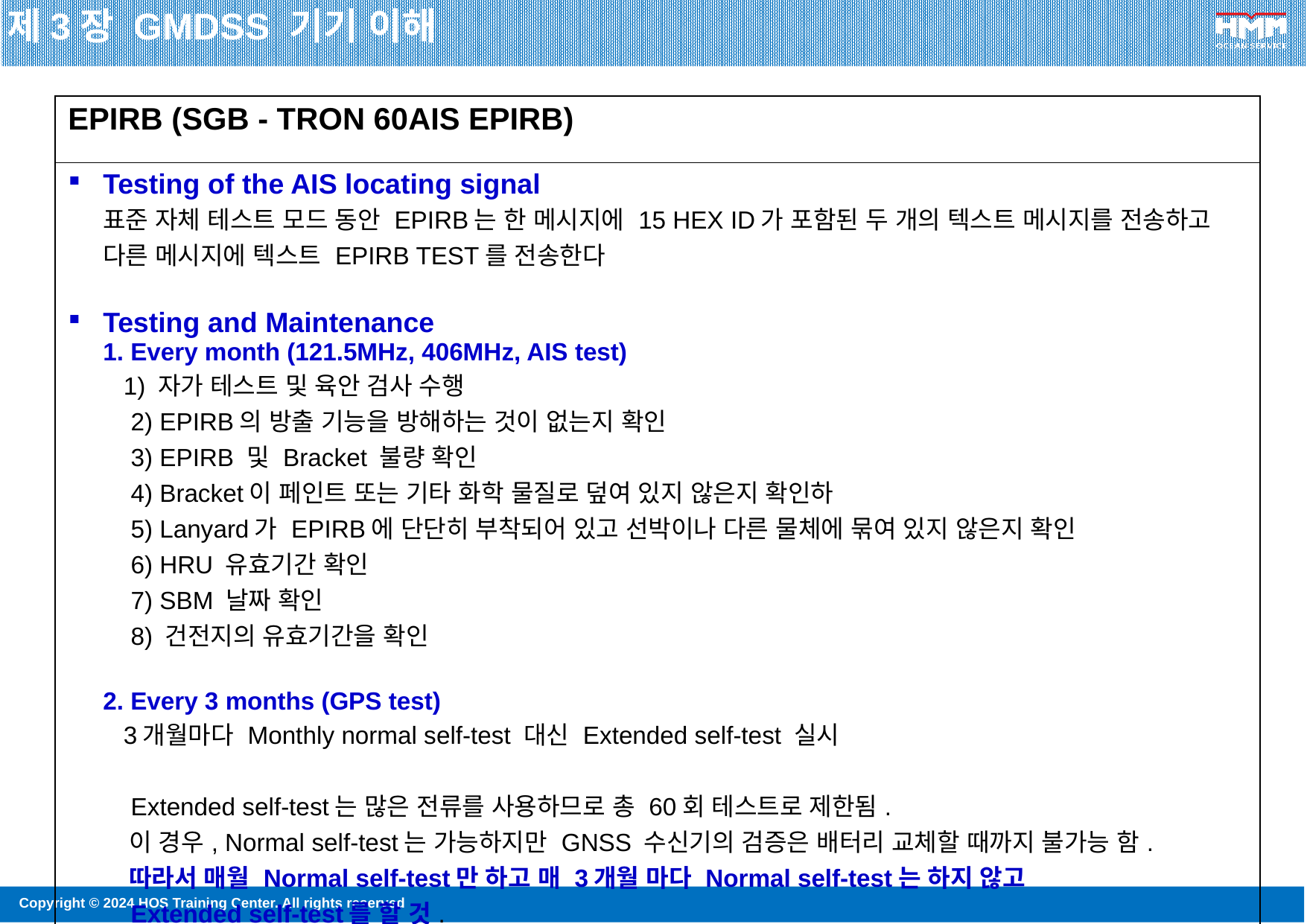

제3장 GMDSS 기기 이해
| EPIRB (SGB - TRON 60AIS EPIRB) |
| --- |
| Testing of the AIS locating signal 표준 자체 테스트 모드 동안 EPIRB는 한 메시지에 15 HEX ID가 포함된 두 개의 텍스트 메시지를 전송하고 다른 메시지에 텍스트 EPIRB TEST를 전송한다 Testing and Maintenance 1. Every month (121.5MHz, 406MHz, AIS test) 1) 자가 테스트 및 육안 검사 수행 2) EPIRB의 방출 기능을 방해하는 것이 없는지 확인 3) EPIRB 및 Bracket 불량 확인 4) Bracket이 페인트 또는 기타 화학 물질로 덮여 있지 않은지 확인하 5) Lanyard가 EPIRB에 단단히 부착되어 있고 선박이나 다른 물체에 묶여 있지 않은지 확인 6) HRU 유효기간 확인 7) SBM 날짜 확인 8) 건전지의 유효기간을 확인 2. Every 3 months (GPS test) 3개월마다 Monthly normal self-test 대신 Extended self-test 실시 Extended self-test는 많은 전류를 사용하므로 총 60회 테스트로 제한됨. 이 경우, Normal self-test는 가능하지만 GNSS 수신기의 검증은 배터리 교체할 때까지 불가능 함. 따라서 매월 Normal self-test만 하고 매 3개월 마다 Normal self-test는 하지 않고 Extended self-test를 할 것. |
Hex id is a
15 hexadecimal character
string,
Numbers 0 through 9
And letters A through F)
(character string: 문자묶음)

When EPIRB is activated,
Your beacon’s HEX ID
uniquely identifies your EPIRB
And is encoded in the message
your beacon transmit,

The satellite will detect and relay
The distress alert to SAR

73